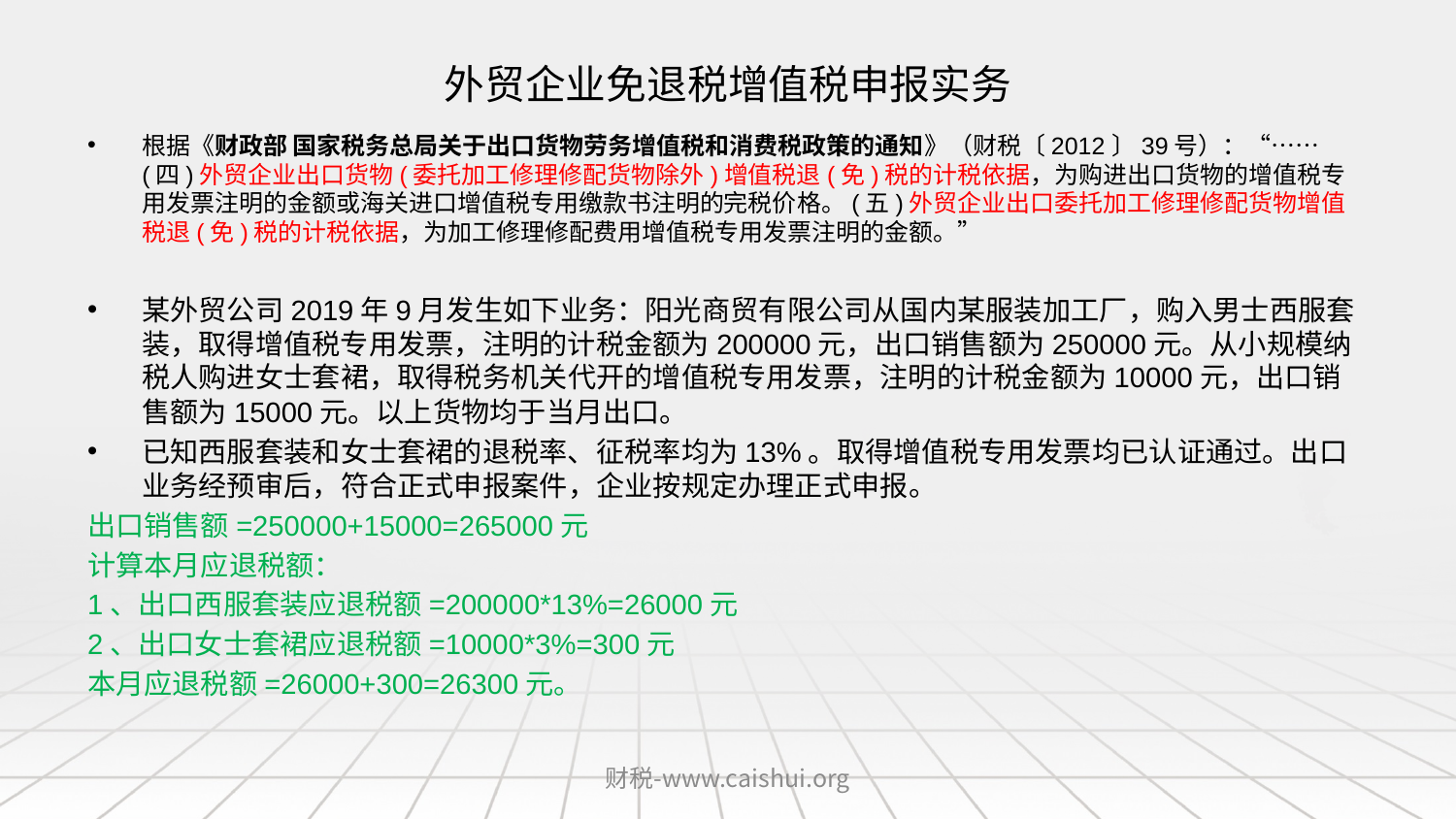

# 外贸企业免退税增值税申报实务
根据《财政部 国家税务总局关于出口货物劳务增值税和消费税政策的通知》（财税〔2012〕39号）：“……(四)外贸企业出口货物(委托加工修理修配货物除外)增值税退(免)税的计税依据，为购进出口货物的增值税专用发票注明的金额或海关进口增值税专用缴款书注明的完税价格。(五)外贸企业出口委托加工修理修配货物增值税退(免)税的计税依据，为加工修理修配费用增值税专用发票注明的金额。”

某外贸公司2019年9月发生如下业务：阳光商贸有限公司从国内某服装加工厂，购入男士西服套装，取得增值税专用发票，注明的计税金额为200000元，出口销售额为250000元。从小规模纳税人购进女士套裙，取得税务机关代开的增值税专用发票，注明的计税金额为10000元，出口销售额为15000元。以上货物均于当月出口。
已知西服套装和女士套裙的退税率、征税率均为13%。取得增值税专用发票均已认证通过。出口业务经预审后，符合正式申报案件，企业按规定办理正式申报。
出口销售额=250000+15000=265000元
计算本月应退税额：
1、出口西服套装应退税额=200000*13%=26000元
2、出口女士套裙应退税额=10000*3%=300元
本月应退税额=26000+300=26300元。
财税-www.caishui.org